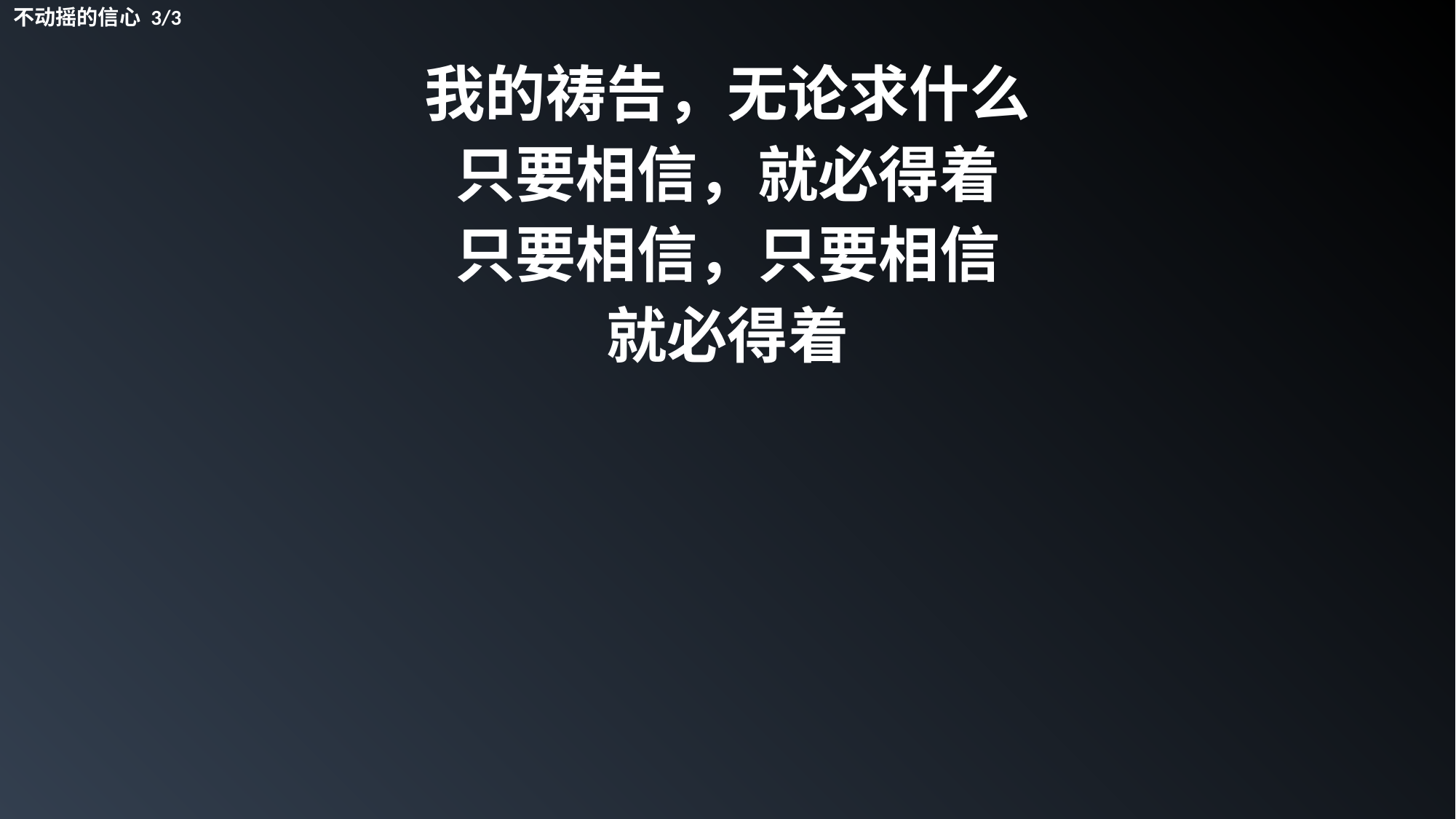

不动摇的信心 3/3
我的祷告，无论求什么
只要相信，就必得着
只要相信，只要相信
就必得着